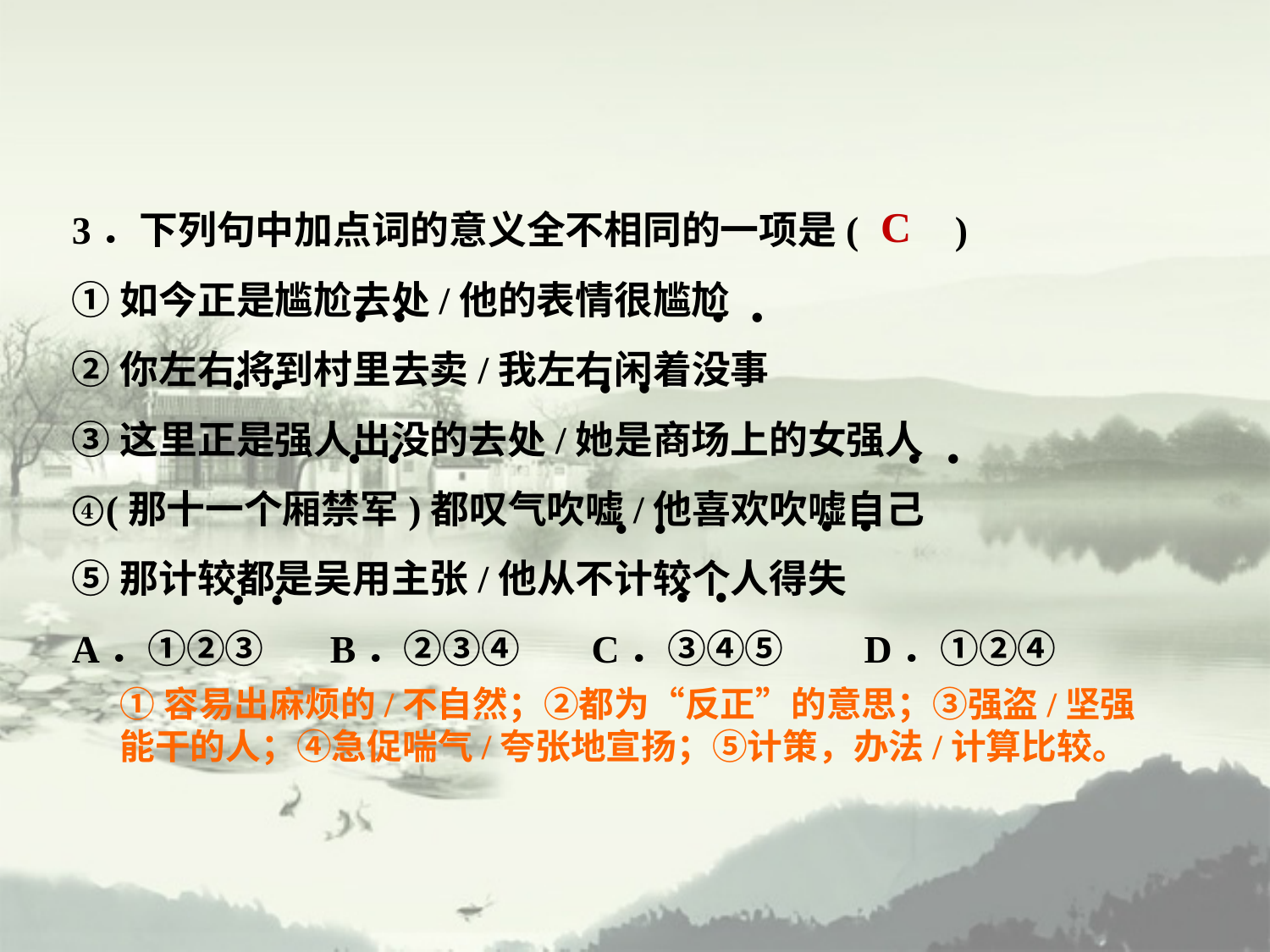

3．下列句中加点词的意义全不相同的一项是(　　)
①如今正是尴尬去处/他的表情很尴尬
②你左右将到村里去卖/我左右闲着没事
③这里正是强人出没的去处/她是商场上的女强人
④(那十一个厢禁军)都叹气吹嘘/他喜欢吹嘘自己
⑤那计较都是吴用主张/他从不计较个人得失
A．①②③　  B．②③④       C．③④⑤        D．①②④
C
•   •
•   •
•   •
•   •
•   •
•   •
•   •
•   •
•   •
•   •
①容易出麻烦的/不自然；②都为“反正”的意思；③强盗/坚强能干的人；④急促喘气/夸张地宣扬；⑤计策，办法/计算比较。